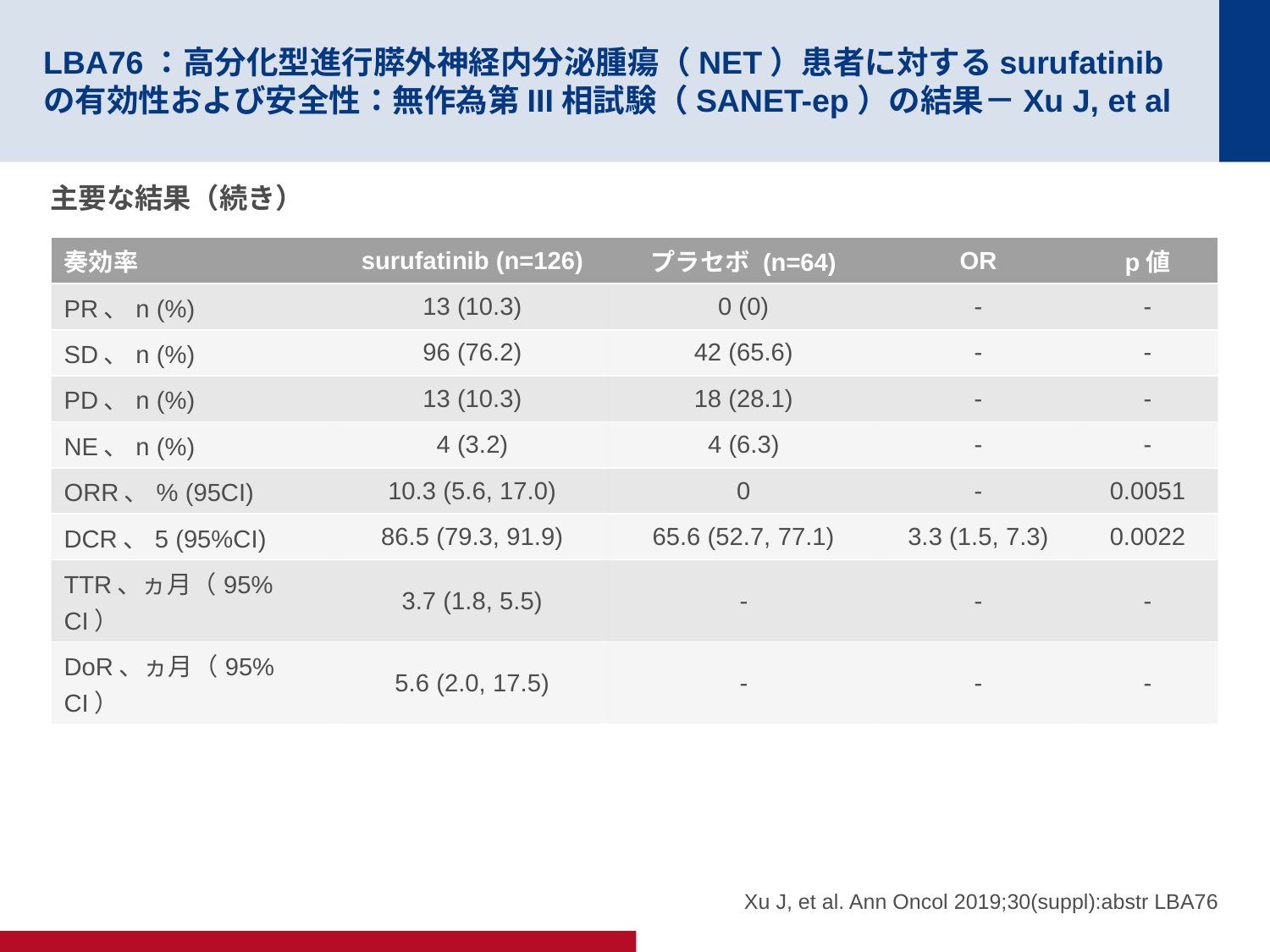

# LBA76：高分化型進行膵外神経内分泌腫瘍（NET）患者に対するsurufatinibの有効性および安全性：無作為第III相試験（SANET-ep）の結果－Xu J, et al
主要な結果（続き）
| 奏効率 | surufatinib (n=126) | プラセボ (n=64) | OR | p値 |
| --- | --- | --- | --- | --- |
| PR、n (%) | 13 (10.3) | 0 (0) | - | - |
| SD、n (%) | 96 (76.2) | 42 (65.6) | - | - |
| PD、n (%) | 13 (10.3) | 18 (28.1) | - | - |
| NE、n (%) | 4 (3.2) | 4 (6.3) | - | - |
| ORR、% (95CI) | 10.3 (5.6, 17.0) | 0 | - | 0.0051 |
| DCR、5 (95%CI) | 86.5 (79.3, 91.9) | 65.6 (52.7, 77.1) | 3.3 (1.5, 7.3) | 0.0022 |
| TTR、ヵ月（95% CI） | 3.7 (1.8, 5.5) | - | - | - |
| DoR、ヵ月（95% CI） | 5.6 (2.0, 17.5) | - | - | - |
Xu J, et al. Ann Oncol 2019;30(suppl):abstr LBA76